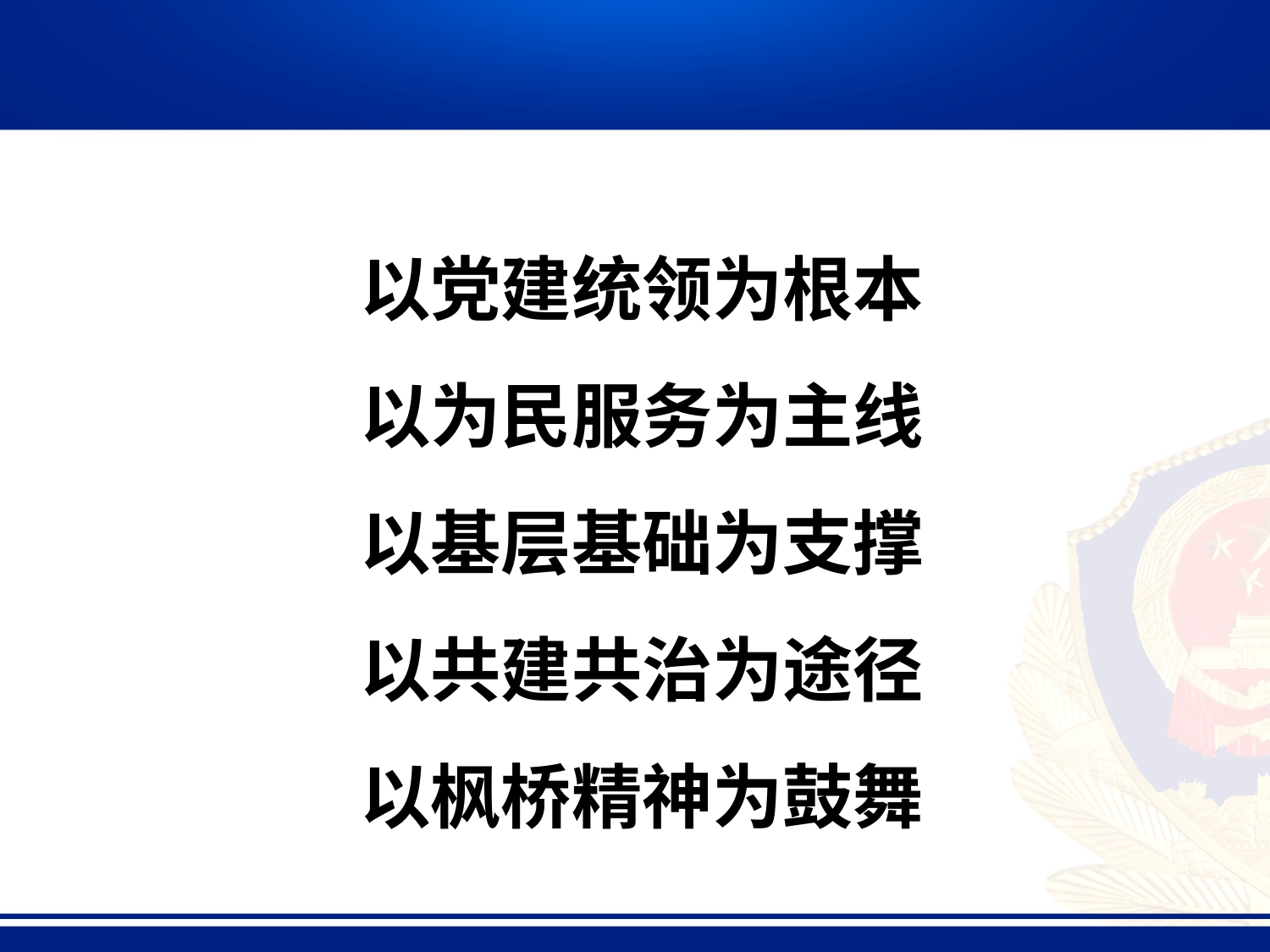

以党建统领为根本
以为民服务为主线
以基层基础为支撑
以共建共治为途径
以枫桥精神为鼓舞